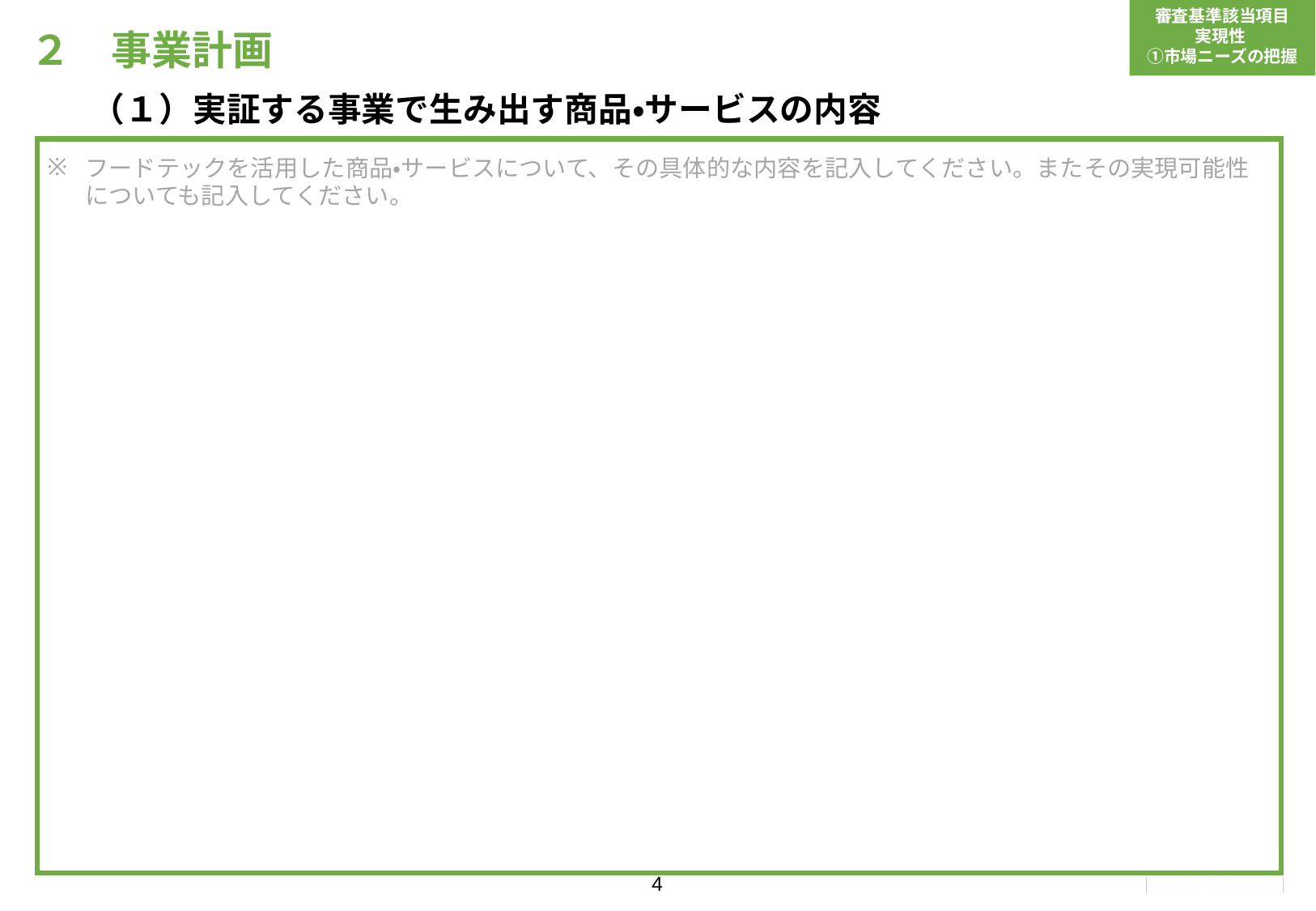

# ２　事業計画
審査基準該当項目
実現性
①市場ニーズの把握
（１）実証する事業で生み出す商品・サービスの内容

フードテックを活用した商品・サービスについて、その具体的な内容を記入してください。またその実現可能性
についても記入してください。